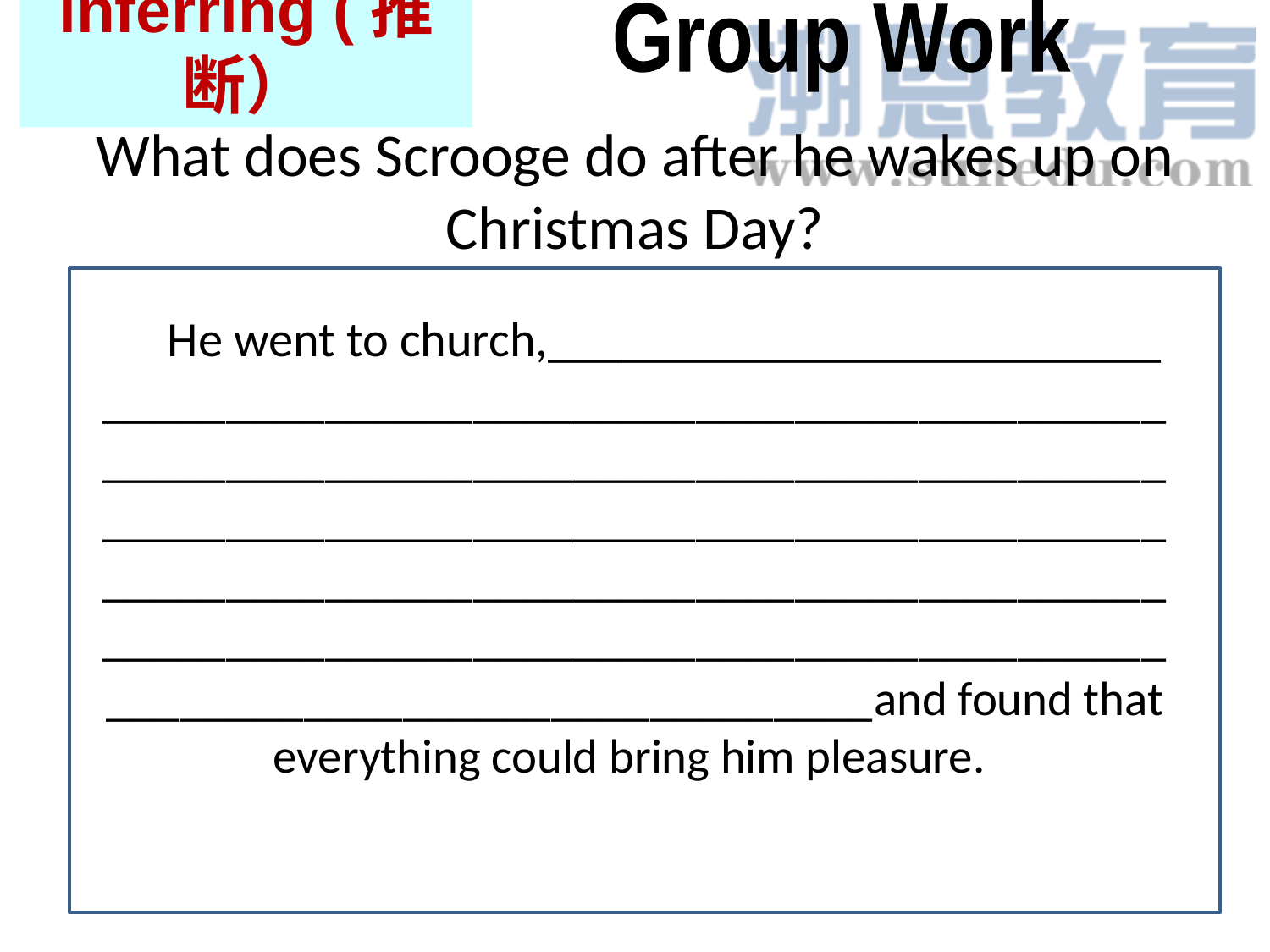

inferring (推断）
Group Work
# What does Scrooge do after he wakes up on Christmas Day?
He went to church,_________________________

______________________________________________________________________________________________________________________________________________________________________________________________________________________________________________________and found that everything could bring him pleasure.